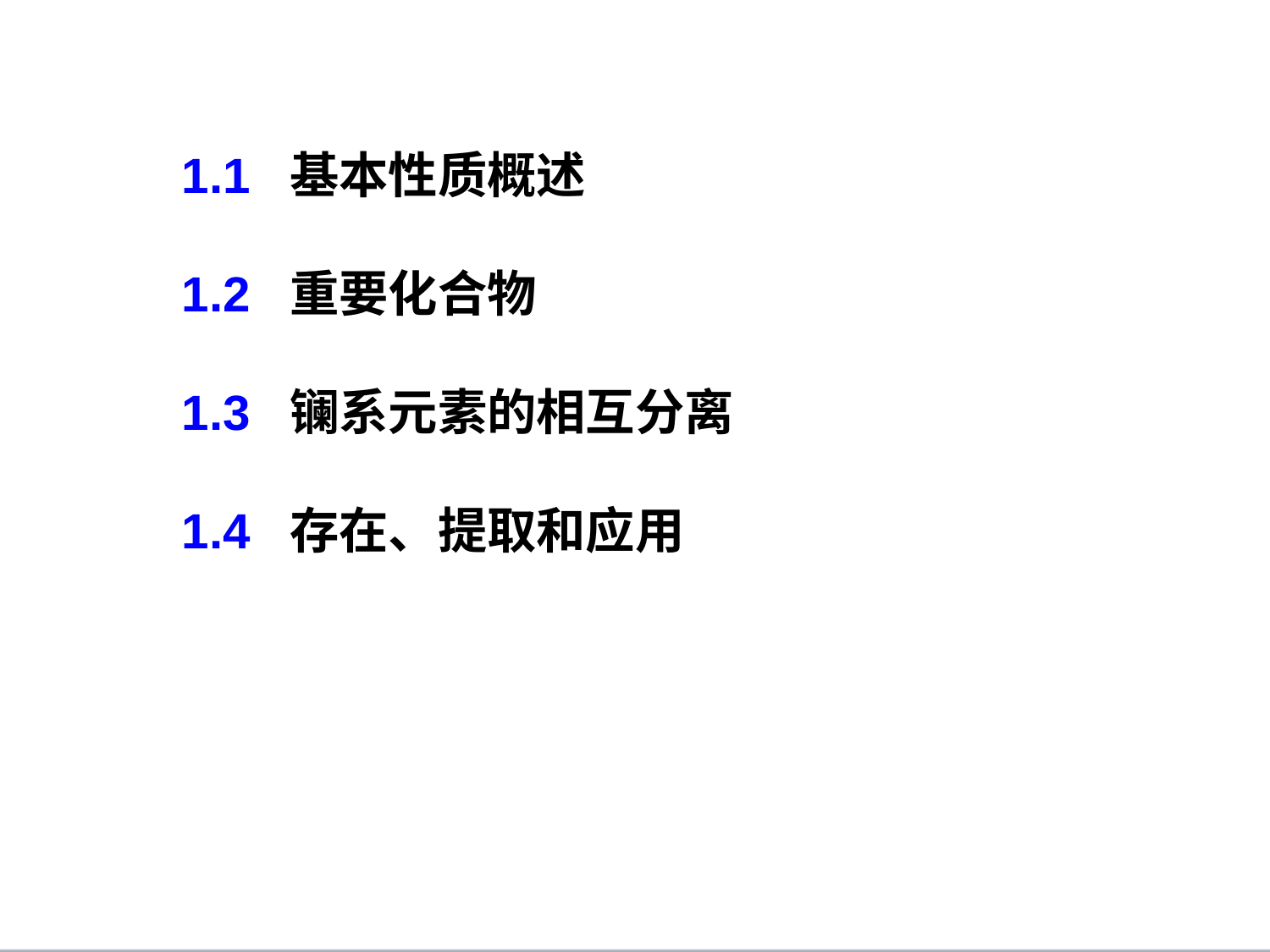

1.1  基本性质概述

1.2  重要化合物

1.3  镧系元素的相互分离

1.4  存在、提取和应用